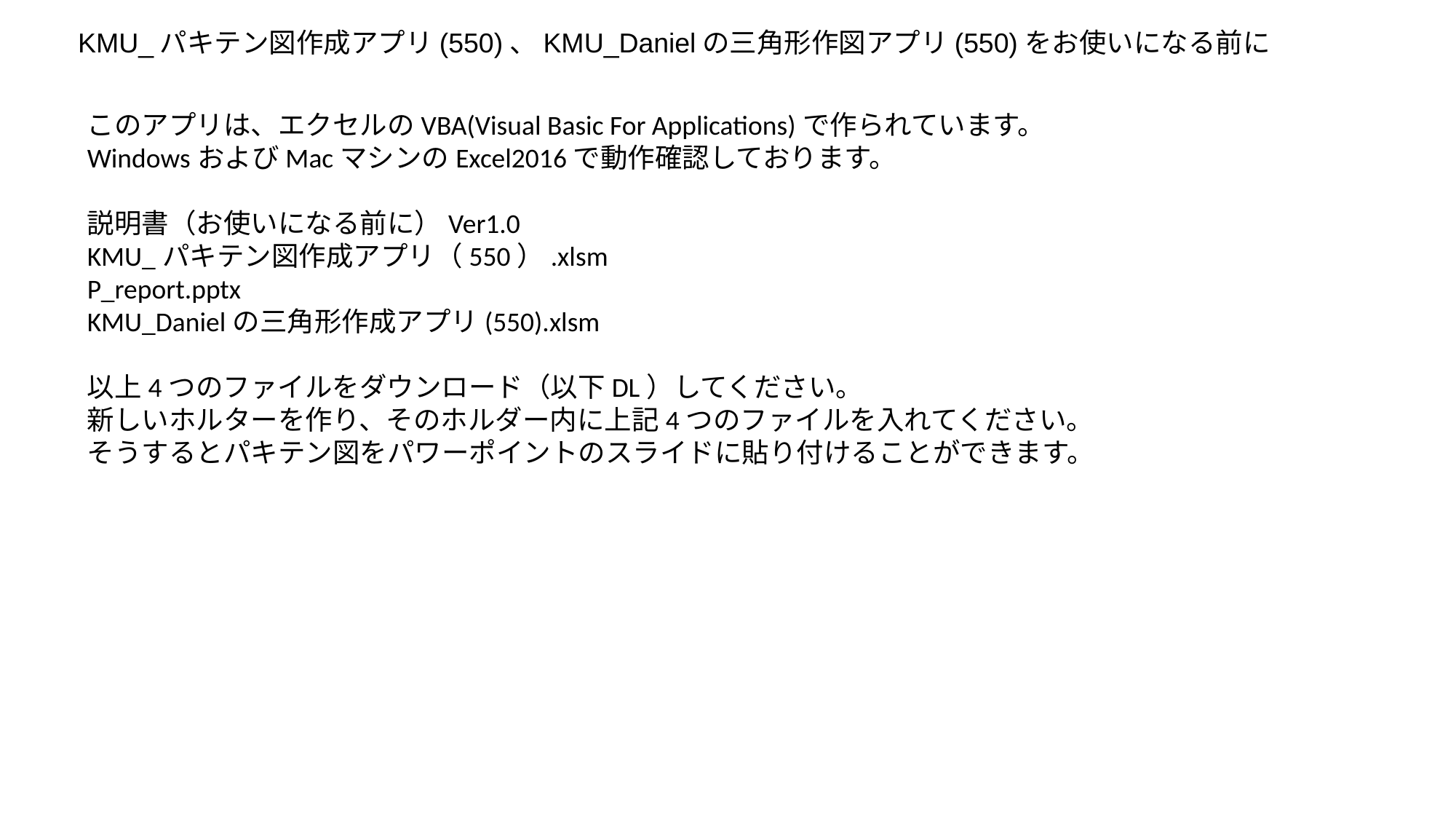

KMU_パキテン図作成アプリ(550)、KMU_Danielの三角形作図アプリ(550)をお使いになる前に
このアプリは、エクセルのVBA(Visual Basic For Applications)で作られています。
WindowsおよびMacマシンのExcel2016で動作確認しております。

説明書（お使いになる前に）Ver1.0
KMU_パキテン図作成アプリ（550）.xlsm
P_report.pptx
KMU_Danielの三角形作成アプリ(550).xlsm

以上4つのファイルをダウンロード（以下DL）してください。
新しいホルターを作り、そのホルダー内に上記4つのファイルを入れてください。
そうするとパキテン図をパワーポイントのスライドに貼り付けることができます。